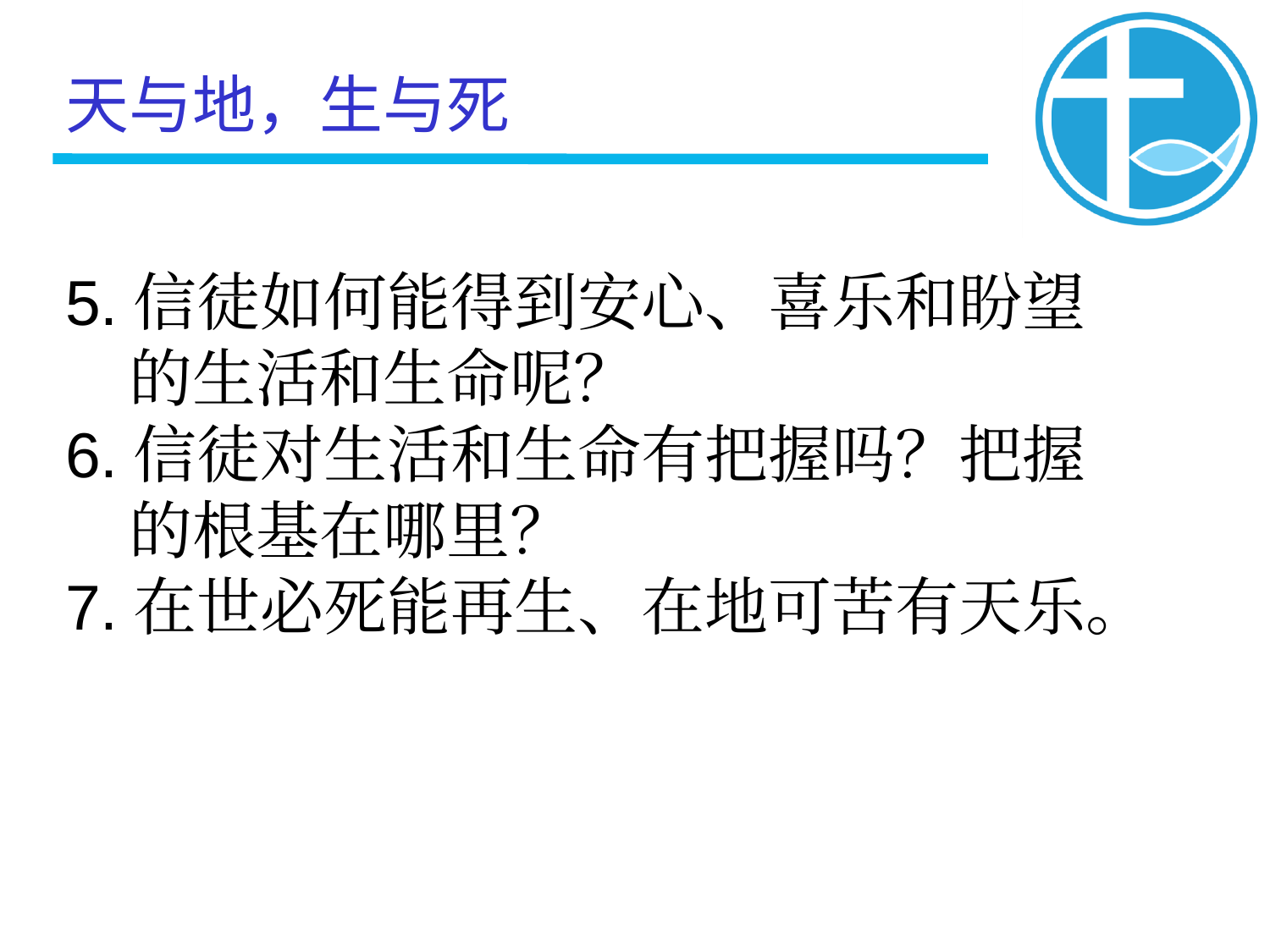

天与地，生与死

5.信徒如何能得到安心、喜乐和盼望
   的生活和生命呢？
6.信徒对生活和生命有把握吗？把握
   的根基在哪里？
7.在世必死能再生、在地可苦有天乐。